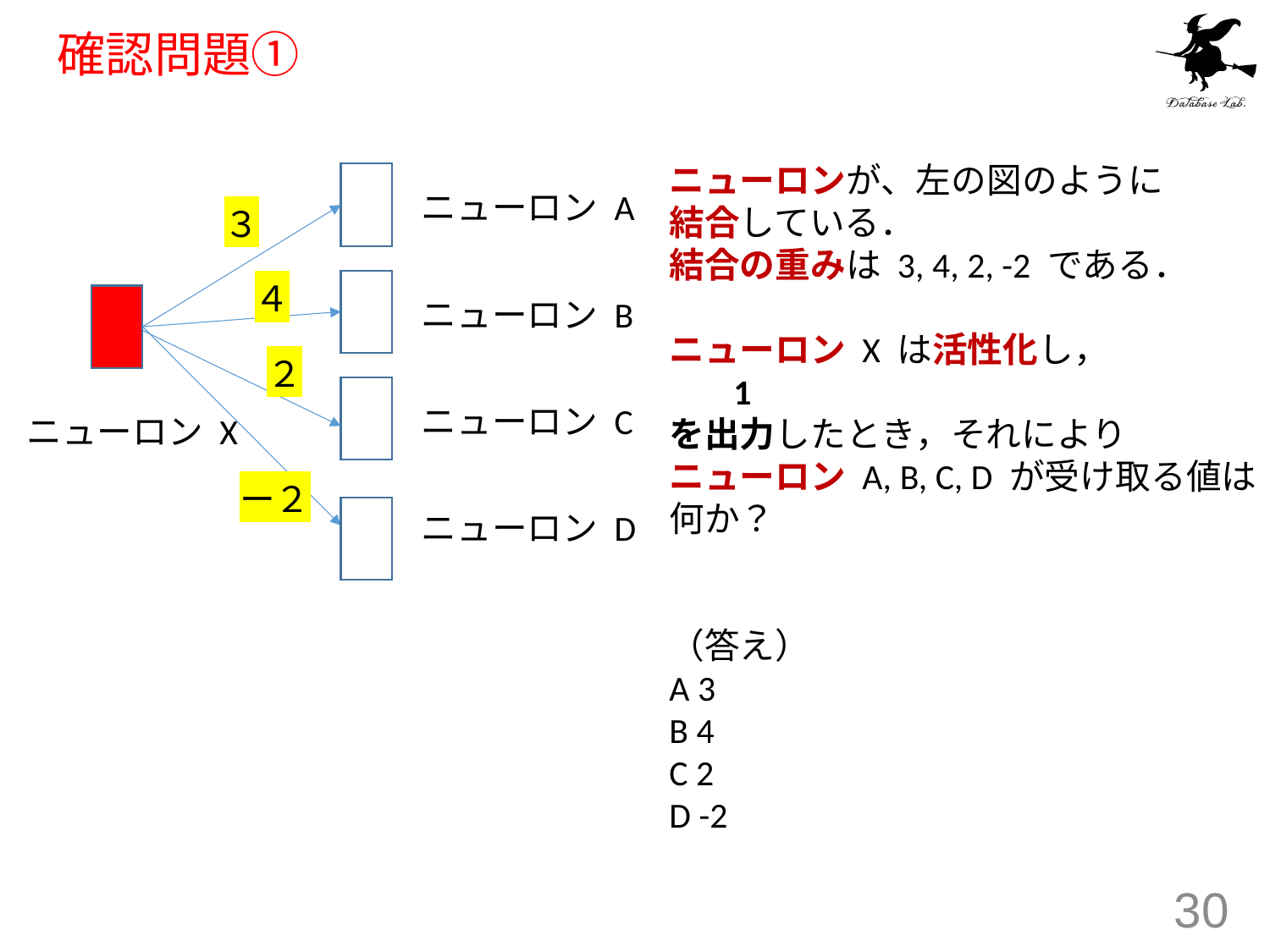

# 確認問題①
ニューロンが、左の図のように
結合している．
結合の重みは 3, 4, 2, -2 である．

ニューロン X は活性化し，
        1
を出力したとき，それにより
ニューロン A, B, C, D が受け取る値は
何か？

（答え）
A 3
B 4
C 2
D -2

ニューロン A
３
４

ニューロン B
２

ニューロン C
ニューロン X
ー２

ニューロン D
30